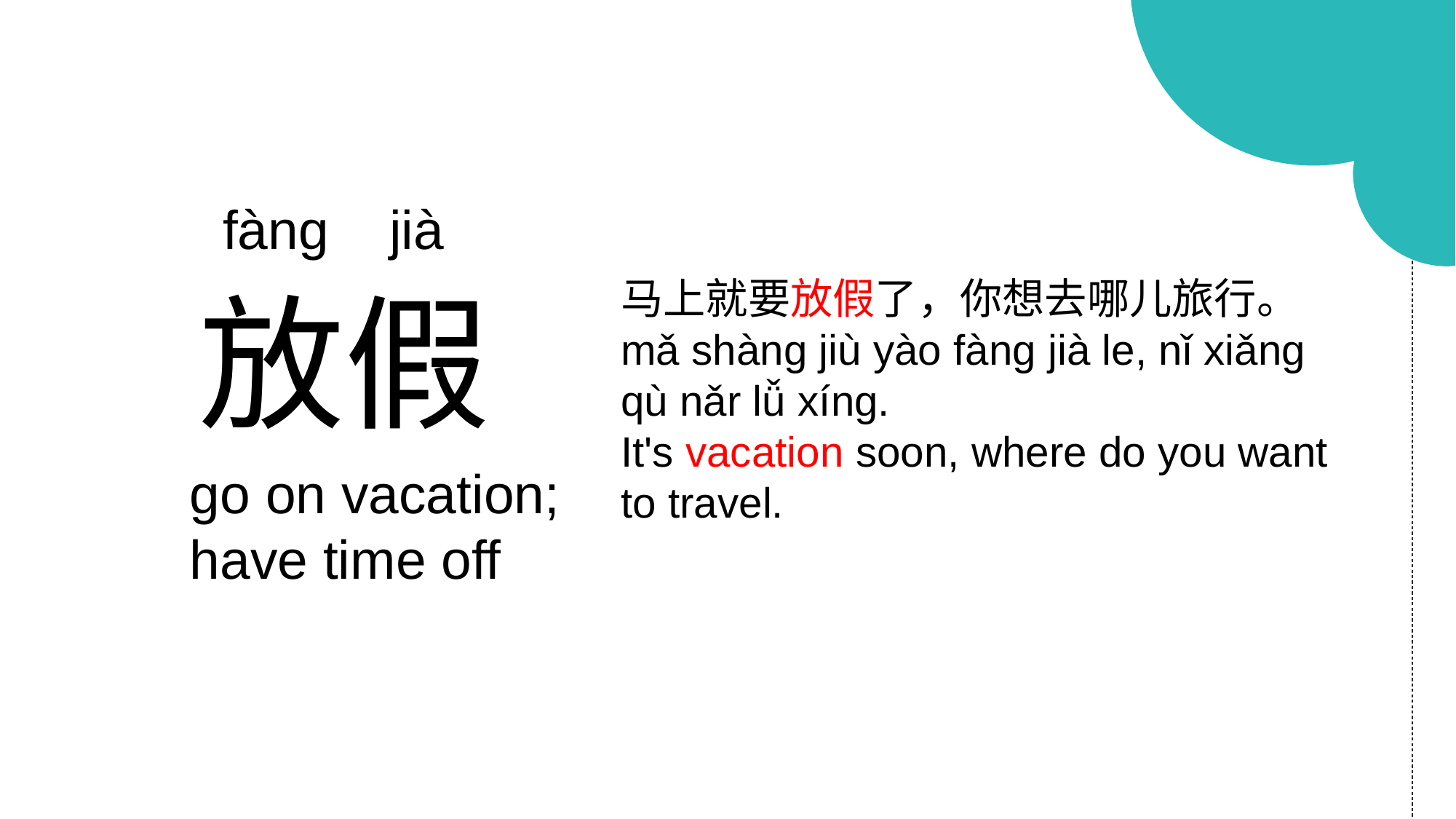

fàng    jià
放假
马上就要放假了，你想去哪儿旅行。
mǎ shàng jiù yào fàng jià le, nǐ xiǎng qù nǎr lǚ xíng.
It's vacation soon, where do you want to travel.
go on vacation;
have time off